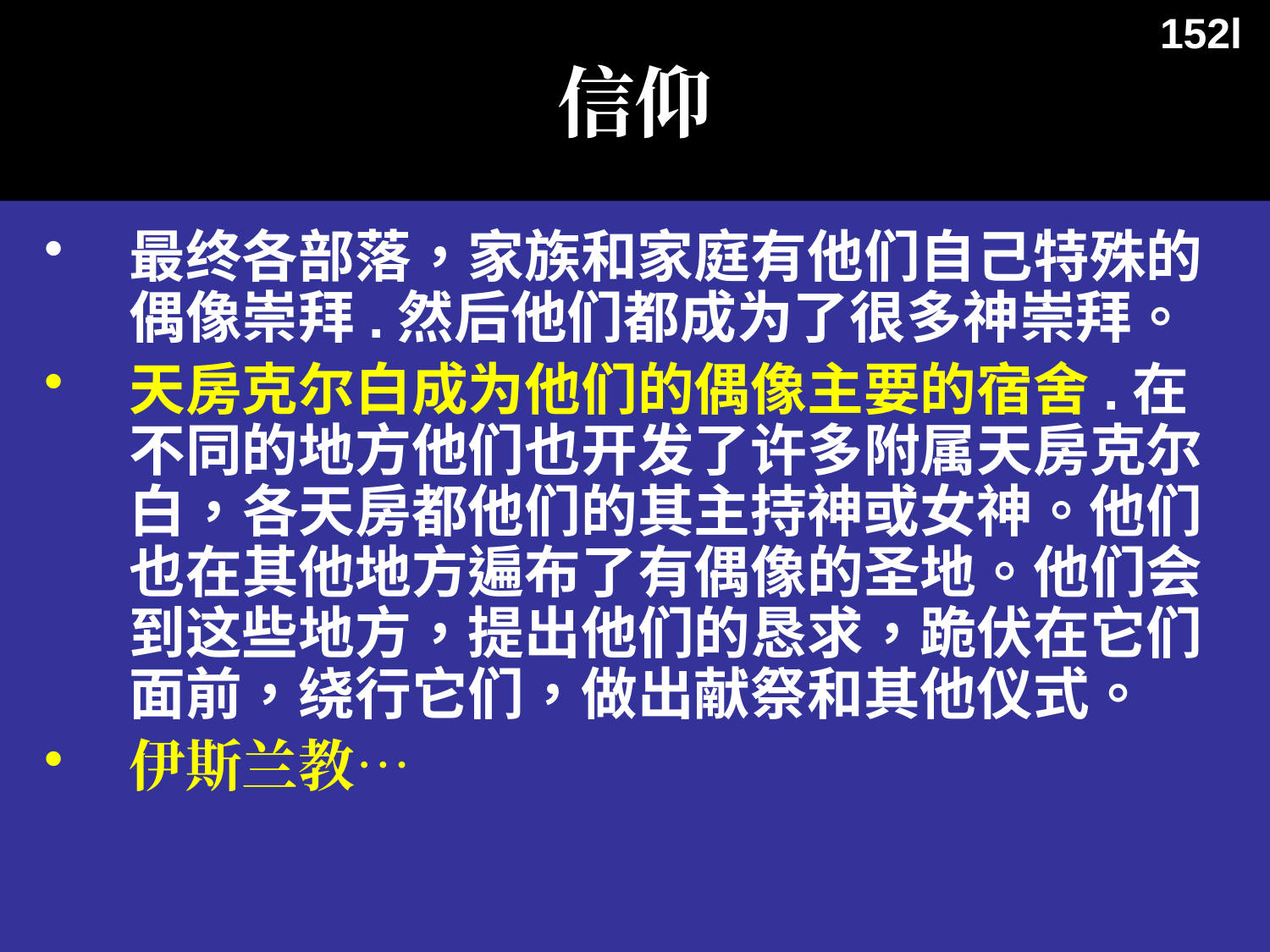

信仰
152l
最终各部落，家族和家庭有他们自己特殊的偶像崇拜.然后他们都成为了很多神崇拜。
天房克尔白​​成为他们的偶像主要的宿舍.在不同的地方他们也开发了许多附属天房克尔白​​，各天房都他们的其主持神或女神。他们也在其他地方遍布了有偶像的圣地。他们会到这些地方，提出他们的恳求，跪伏在它们面前，绕行它们，做出献祭和其他仪式。
伊斯兰教…